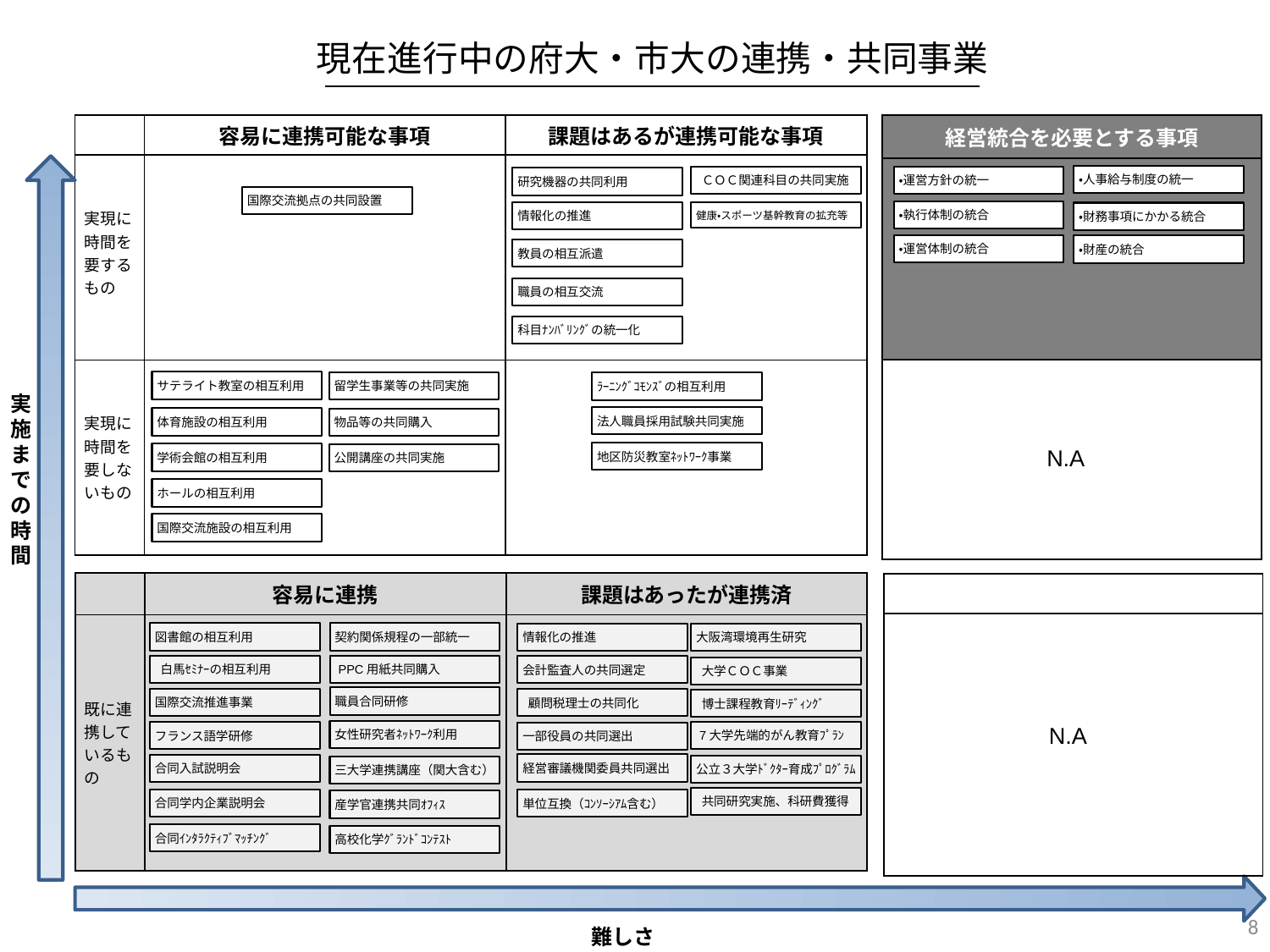

現在進行中の府大・市大の連携・共同事業
|  | 容易に連携可能な事項 | 課題はあるが連携可能な事項 |
| --- | --- | --- |
| 実現に時間を要するもの |  |  |
| 実現に時間を要しないもの |  |  |
| 経営統合を必要とする事項 |
| --- |
|  |
|  |

・人事給与制度の統一
・運営方針の統一
・執行体制の統合
・財務事項にかかる統合
・運営体制の統合
・財産の統合
研究機器の共同利用
 ＣＯＣ関連科目の共同実施
国際交流拠点の共同設置
情報化の推進
健康・スポーツ基幹教育の拡充等
教員の相互派遣
職員の相互交流
科目ﾅﾝﾊﾞﾘﾝｸﾞの統一化
サテライト教室の相互利用
留学生事業等の共同実施
ﾗｰﾆﾝｸﾞｺﾓﾝｽﾞの相互利用
体育施設の相互利用
物品等の共同購入
法人職員採用試験共同実施
学術会館の相互利用
公開講座の共同実施
地区防災教室ﾈｯﾄﾜｰｸ事業
ホールの相互利用
国際交流施設の相互利用

実施までの時間
N.A
|  | 容易に連携 | 課題はあったが連携済 |
| --- | --- | --- |
| 既に連携しているもの |  |  |
|  |
| --- |
|  |
図書館の相互利用
契約関係規程の一部統一
 PPC用紙共同購入
職員合同研修
大阪湾環境再生研究
 大学ＣＯＣ事業
 博士課程教育ﾘｰﾃﾞｨﾝｸﾞ
 7大学先端的がん教育ﾌﾟﾗﾝ
女性研究者ﾈｯﾄﾜｰｸ利用
三大学連携講座（関大含む）
産学官連携共同ｵﾌｨｽ
高校化学ｸﾞﾗﾝﾄﾞｺﾝﾃｽﾄ
公立３大学ﾄﾞｸﾀｰ育成ﾌﾟﾛｸﾞﾗﾑ
 共同研究実施、科研費獲得
 白馬ｾﾐﾅｰの相互利用
国際交流推進事業
フランス語学研修
合同入試説明会
合同学内企業説明会
合同ｲﾝﾀﾗｸﾃｨﾌﾞﾏｯﾁﾝｸﾞ
情報化の推進
会計監査人の共同選定
 顧問税理士の共同化
一部役員の共同選出
経営審議機関委員共同選出
単位互換（ｺﾝｿｰｼｱﾑ含む）
N.A
8
難しさ